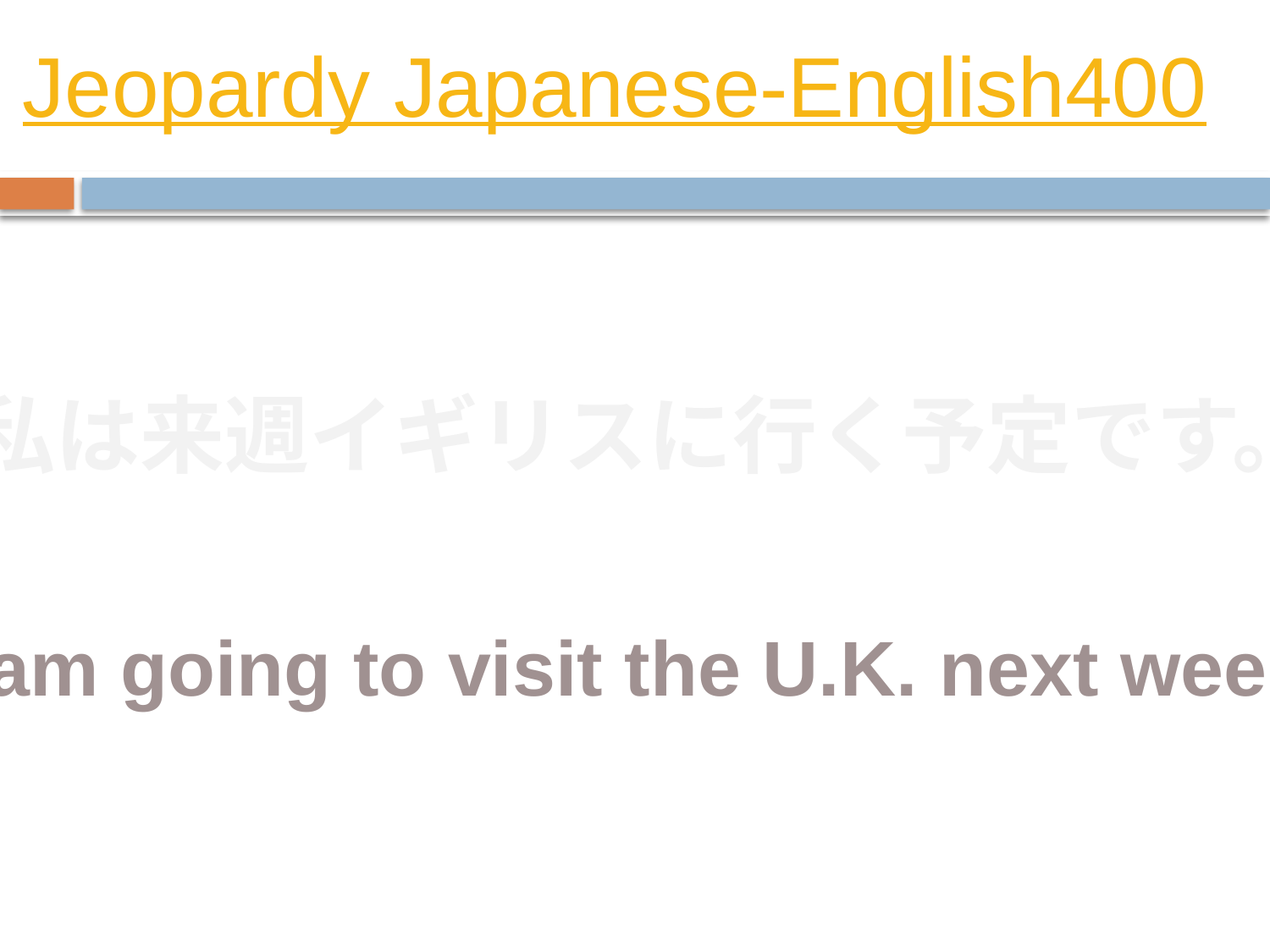

# Jeopardy Japanese-English400
私は来週イギリスに行く予定です。
I am going to visit the U.K. next week.